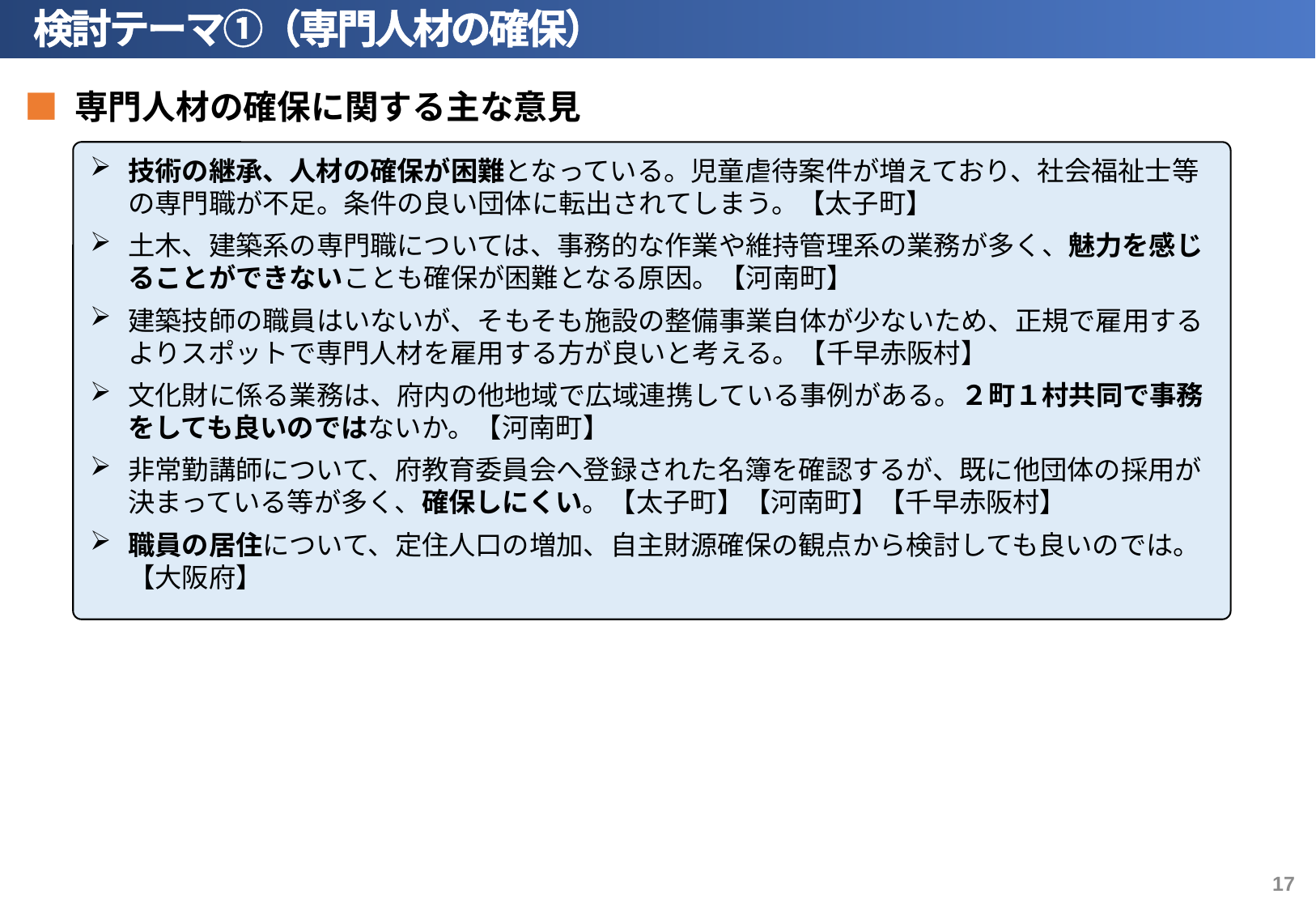

検討テーマ①（専門人材の確保）

■ 専門人材の確保に関する主な意見
技術の継承、人材の確保が困難となっている。児童虐待案件が増えており、社会福祉士等の専門職が不足。条件の良い団体に転出されてしまう。【太子町】
土木、建築系の専門職については、事務的な作業や維持管理系の業務が多く、魅力を感じることができないことも確保が困難となる原因。【河南町】
建築技師の職員はいないが、そもそも施設の整備事業自体が少ないため、正規で雇用するよりスポットで専門人材を雇用する方が良いと考える。【千早赤阪村】
文化財に係る業務は、府内の他地域で広域連携している事例がある。２町１村共同で事務をしても良いのではないか。【河南町】
非常勤講師について、府教育委員会へ登録された名簿を確認するが、既に他団体の採用が決まっている等が多く、確保しにくい。【太子町】【河南町】【千早赤阪村】
職員の居住について、定住人口の増加、自主財源確保の観点から検討しても良いのでは。
【大阪府】
17